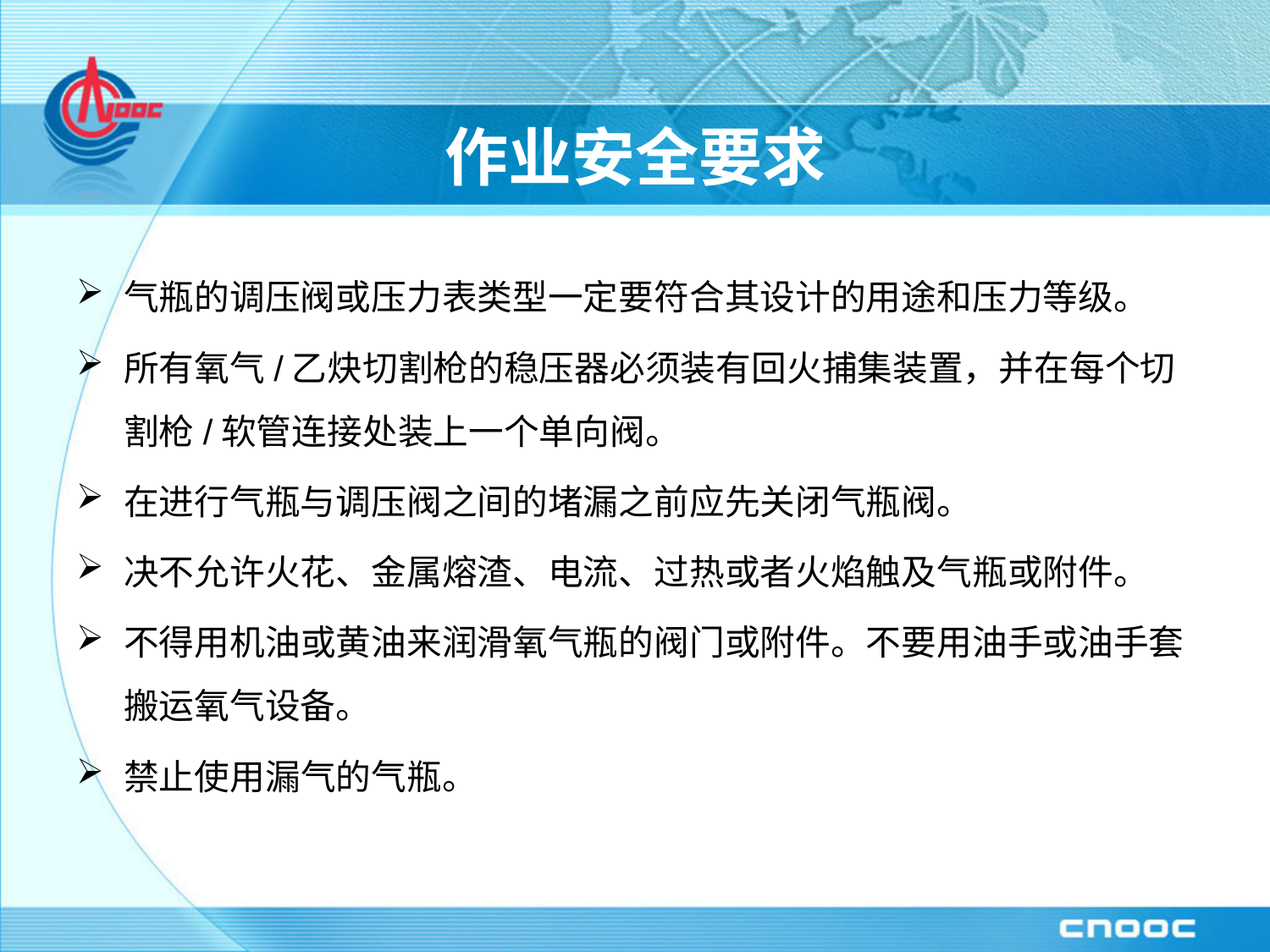

# 作业安全要求
气瓶的调压阀或压力表类型一定要符合其设计的用途和压力等级。
所有氧气/乙炔切割枪的稳压器必须装有回火捕集装置，并在每个切割枪/软管连接处装上一个单向阀。
在进行气瓶与调压阀之间的堵漏之前应先关闭气瓶阀。
决不允许火花、金属熔渣、电流、过热或者火焰触及气瓶或附件。
不得用机油或黄油来润滑氧气瓶的阀门或附件。不要用油手或油手套搬运氧气设备。
禁止使用漏气的气瓶。